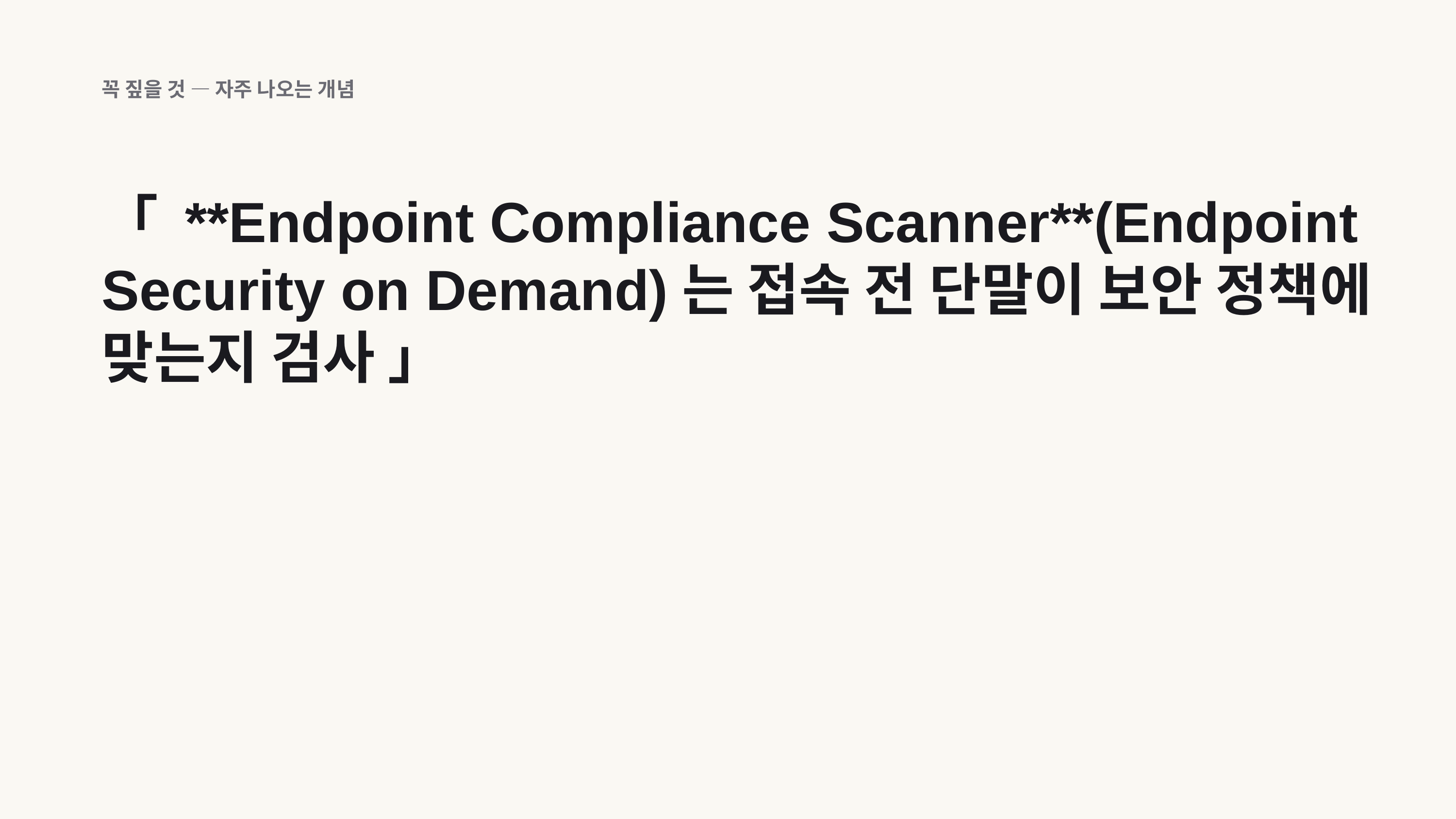

꼭 짚을 것 — 자주 나오는 개념
「 **Endpoint Compliance Scanner**(Endpoint Security on Demand)는 접속 전 단말이 보안 정책에 맞는지 검사 」